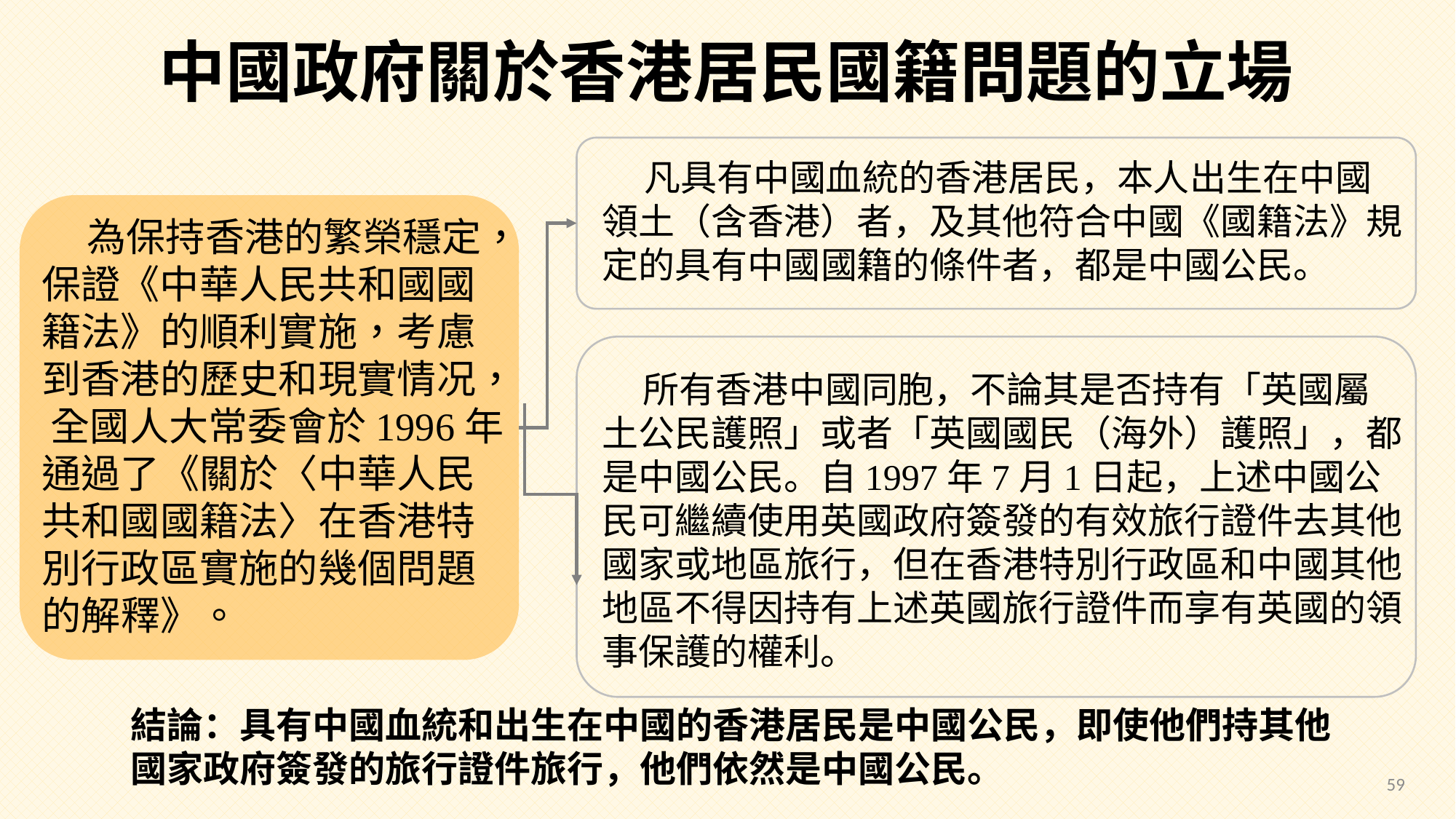

中國政府關於香港居民國籍問題的立場

    凡具有中國血統的香港居民，本人出生在中國領土（含香港）者，及其他符合中國《國籍法》規定的具有中國國籍的條件者，都是中國公民。

    為保持香港的繁榮穩定，保證《中華人民共和國國籍法》的順利實施，考慮到香港的歷史和現實情况， 全國人大常委會於1996年通過了《關於〈中華人民共和國國籍法〉在香港特別行政區實施的幾個問題的解釋》。

    所有香港中國同胞，不論其是否持有「英國屬土公民護照」或者「英國國民（海外）護照」，都是中國公民。自1997年7月1日起，上述中國公民可繼續使用英國政府簽發的有效旅行證件去其他國家或地區旅行，但在香港特別行政區和中國其他地區不得因持有上述英國旅行證件而享有英國的領事保護的權利。
結論：具有中國血統和出生在中國的香港居民是中國公民，即使他們持其他國家政府簽發的旅行證件旅行，他們依然是中國公民。
59